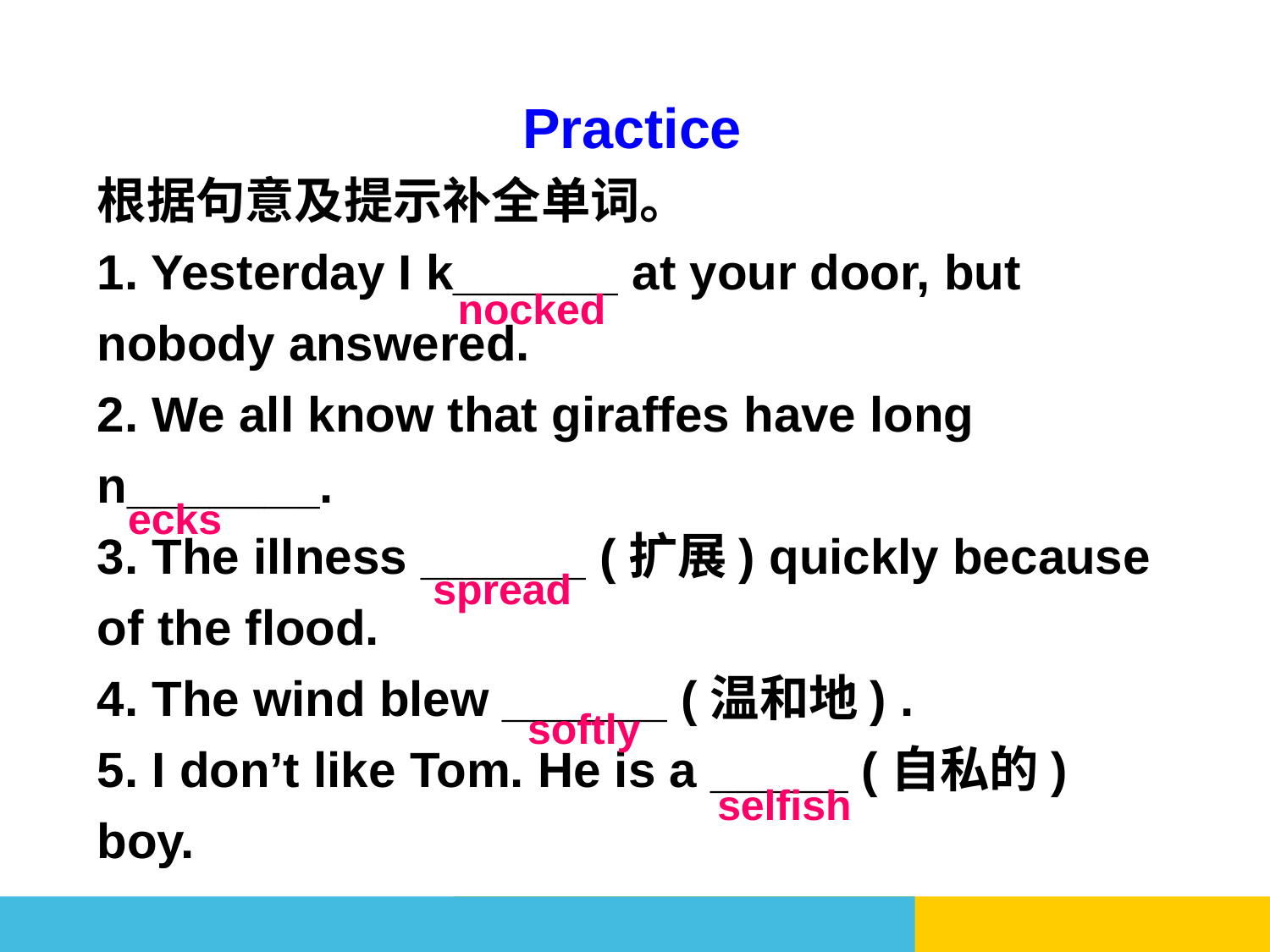

Practice
根据句意及提示补全单词。
1. Yesterday I k______ at your door, but nobody answered.
2. We all know that giraffes have long n_______.
3. The illness ______ (扩展) quickly because of the flood.
4. The wind blew ______ (温和地) .
5. I don’t like Tom. He is a _____ (自私的) boy.
nocked
ecks
   spread
softly
selfish